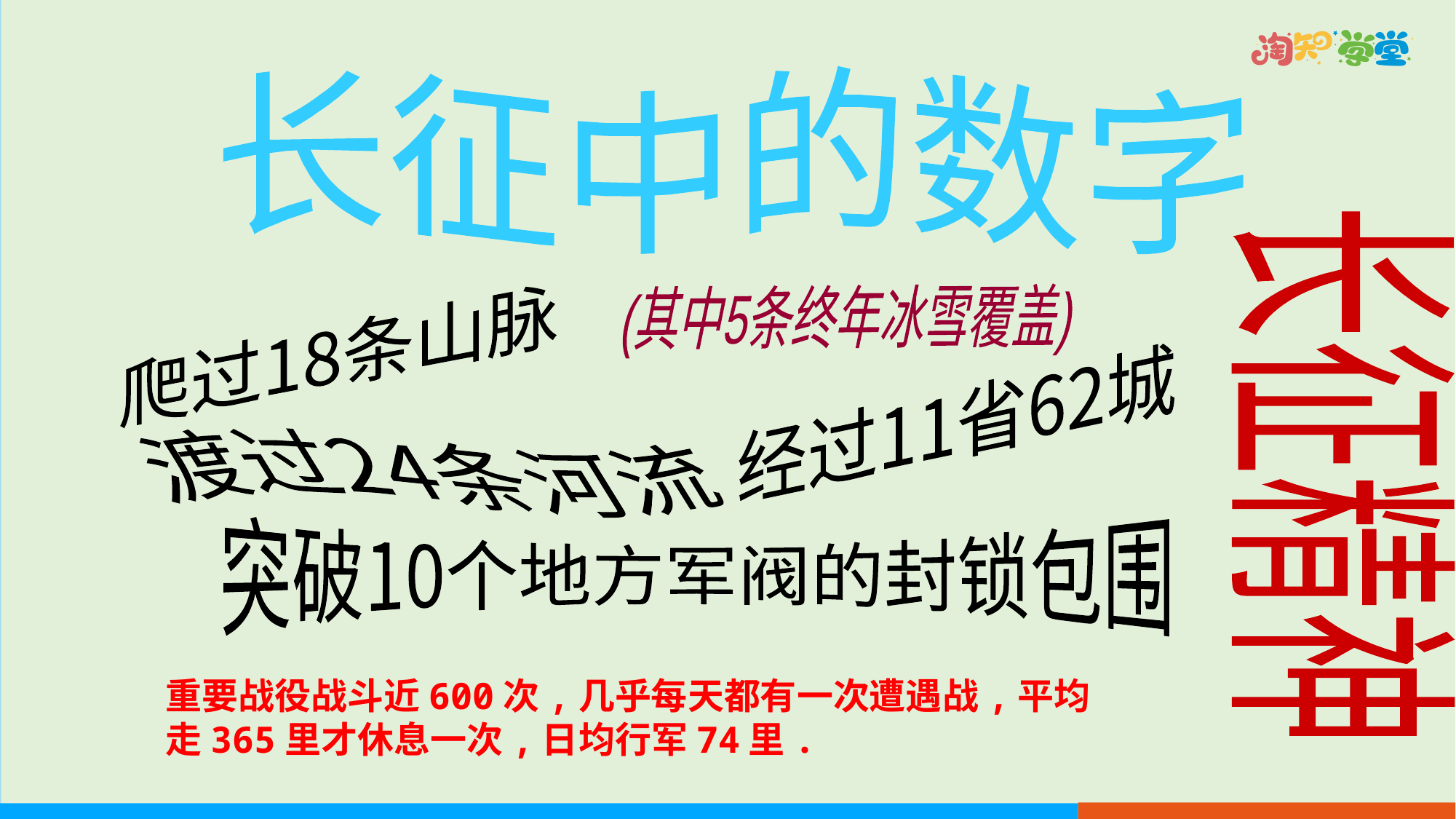

长征中的数字
(其中5条终年冰雪覆盖)
爬过18条山脉
经过11省62城
长征精神
渡过24条河流
突破10个地方军阀的封锁包围
重要战役战斗近600次,几乎每天都有一次遭遇战,平均走365里才休息一次,日均行军74里.